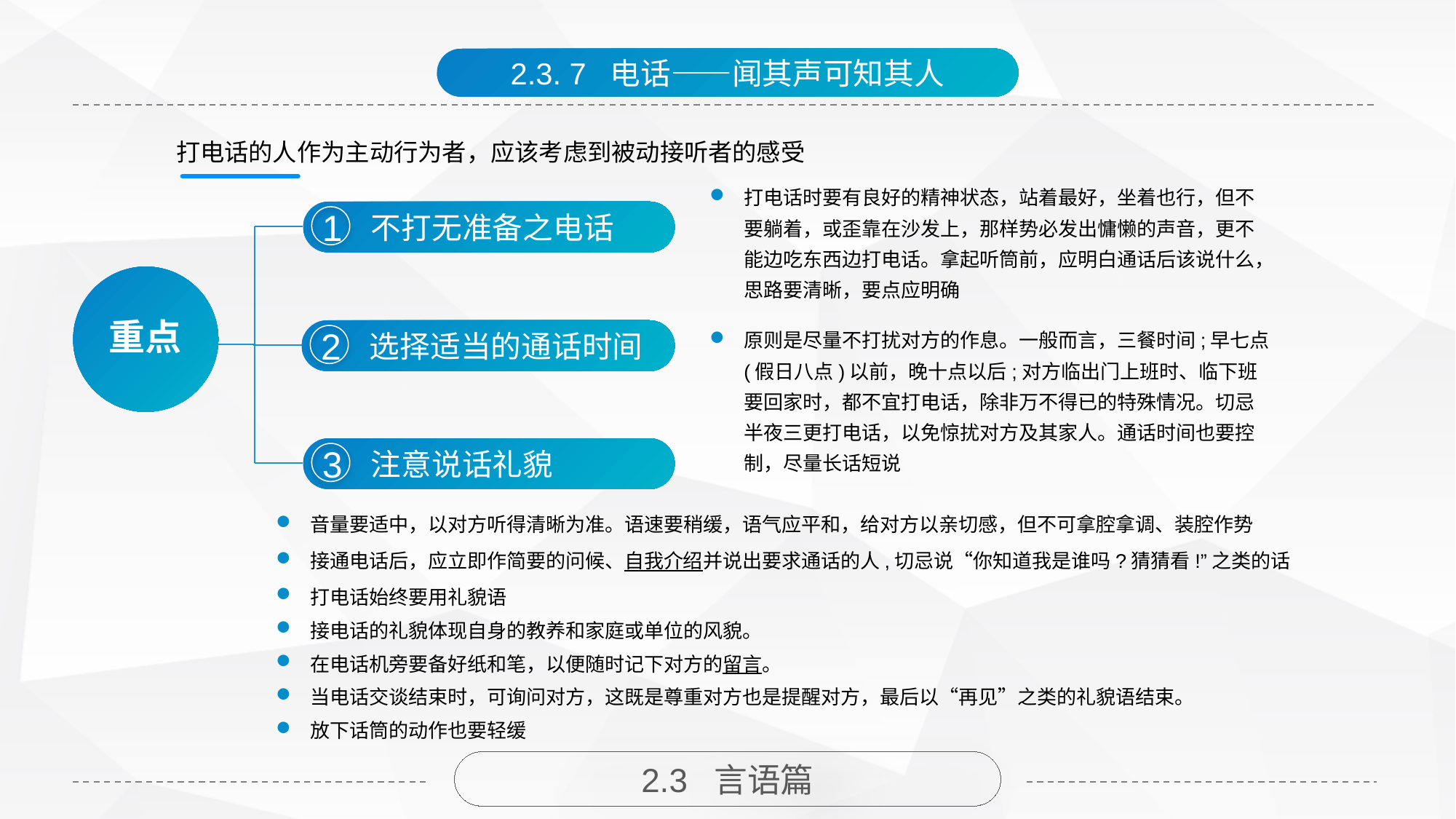

2.3. 7  电话——闻其声可知其人
打电话的人作为主动行为者，应该考虑到被动接听者的感受
打电话时要有良好的精神状态，站着最好，坐着也行，但不要躺着，或歪靠在沙发上，那样势必发出慵懒的声音，更不能边吃东西边打电话。拿起听筒前，应明白通话后该说什么，思路要清晰，要点应明确
1

不打无准备之电话

重点
2

选择适当的通话时间
3

注意说话礼貌
原则是尽量不打扰对方的作息。一般而言，三餐时间;早七点(假日八点)以前，晚十点以后;对方临出门上班时、临下班要回家时，都不宜打电话，除非万不得已的特殊情况。切忌半夜三更打电话，以免惊扰对方及其家人。通话时间也要控制，尽量长话短说
音量要适中，以对方听得清晰为准。语速要稍缓，语气应平和，给对方以亲切感，但不可拿腔拿调、装腔作势
接通电话后，应立即作简要的问候、自我介绍并说出要求通话的人,切忌说“你知道我是谁吗?猜猜看!”之类的话
打电话始终要用礼貌语
接电话的礼貌体现自身的教养和家庭或单位的风貌。
在电话机旁要备好纸和笔，以便随时记下对方的留言。
当电话交谈结束时，可询问对方，这既是尊重对方也是提醒对方，最后以“再见”之类的礼貌语结束。
放下话筒的动作也要轻缓
2.3  言语篇